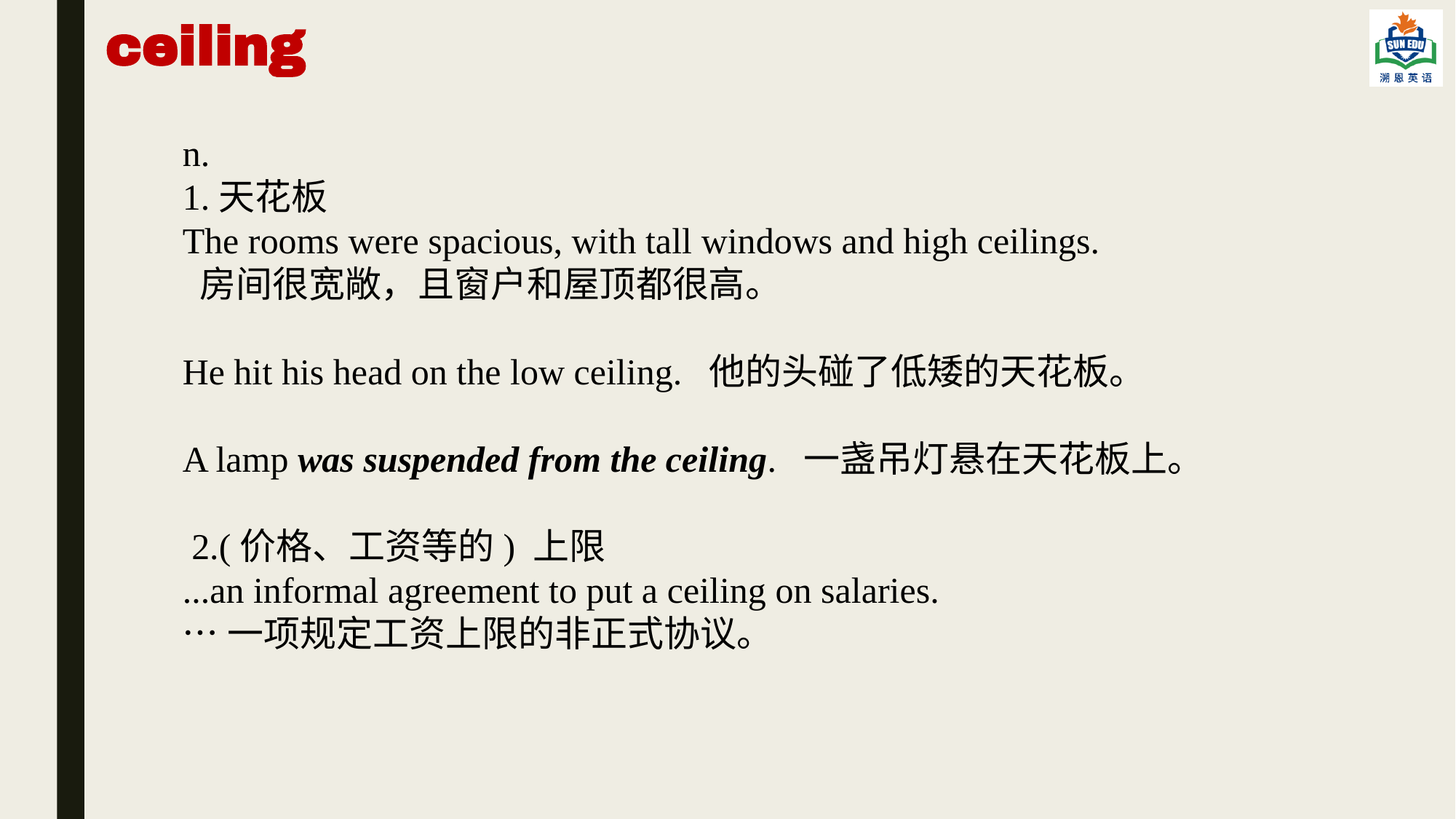

ceiling
n.
1.天花板
The rooms were spacious, with tall windows and high ceilings.
 房间很宽敞，且窗户和屋顶都很高。

He hit his head on the low ceiling.  他的头碰了低矮的天花板。

A lamp was suspended from the ceiling.  一盏吊灯悬在天花板上。

 2.(价格、工资等的) 上限
...an informal agreement to put a ceiling on salaries.
…一项规定工资上限的非正式协议。